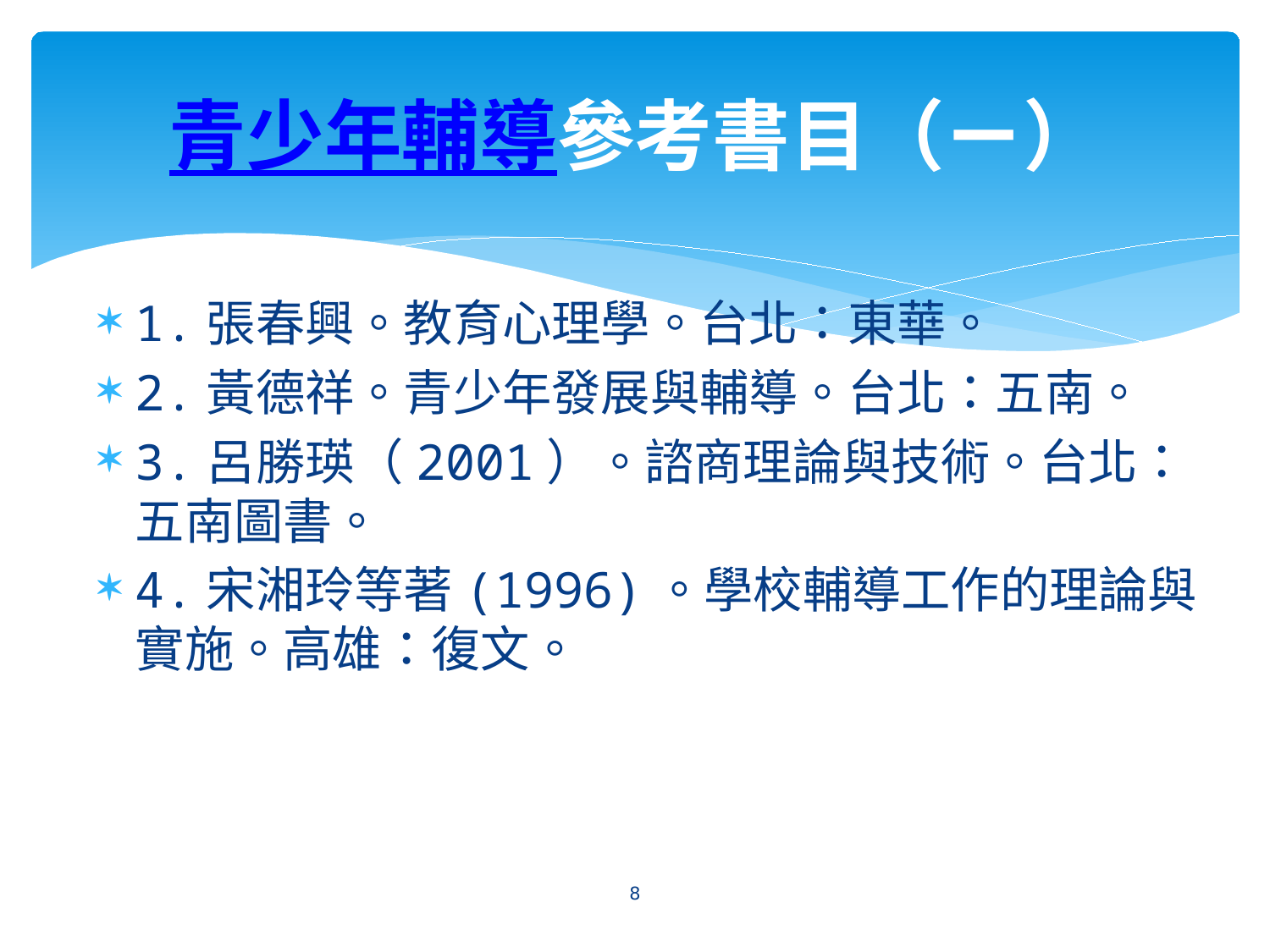

# 青少年輔導參考書目（ㄧ）
1.張春興。教育心理學。台北：東華。
2.黃德祥。青少年發展與輔導。台北：五南。
3.呂勝瑛（2001）。諮商理論與技術。台北：五南圖書。
4.宋湘玲等著(1996)。學校輔導工作的理論與實施。高雄：復文。

8